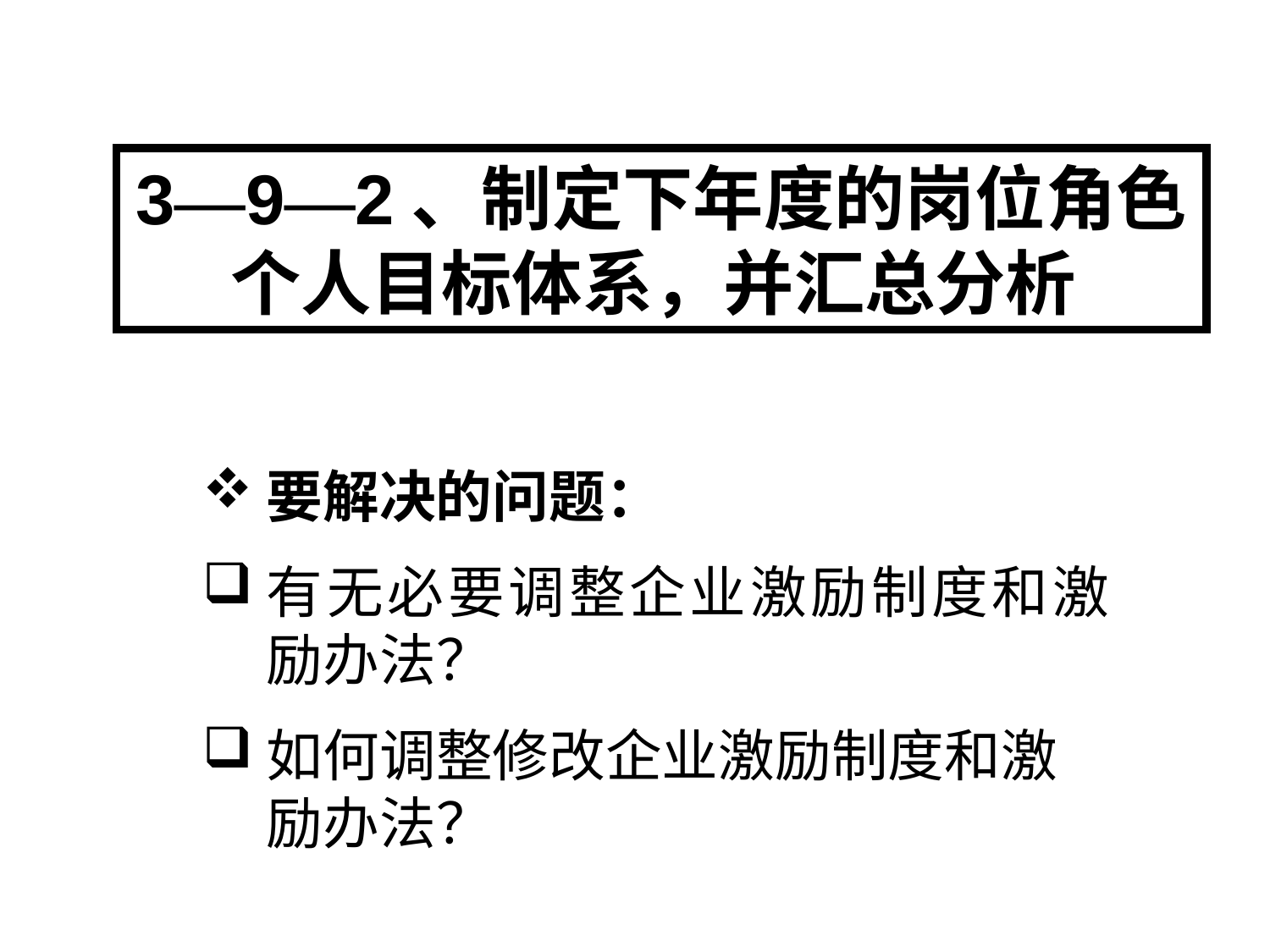

3—9—2、制定下年度的岗位角色个人目标体系，并汇总分析
要解决的问题：
有无必要调整企业激励制度和激励办法？
如何调整修改企业激励制度和激励办法？